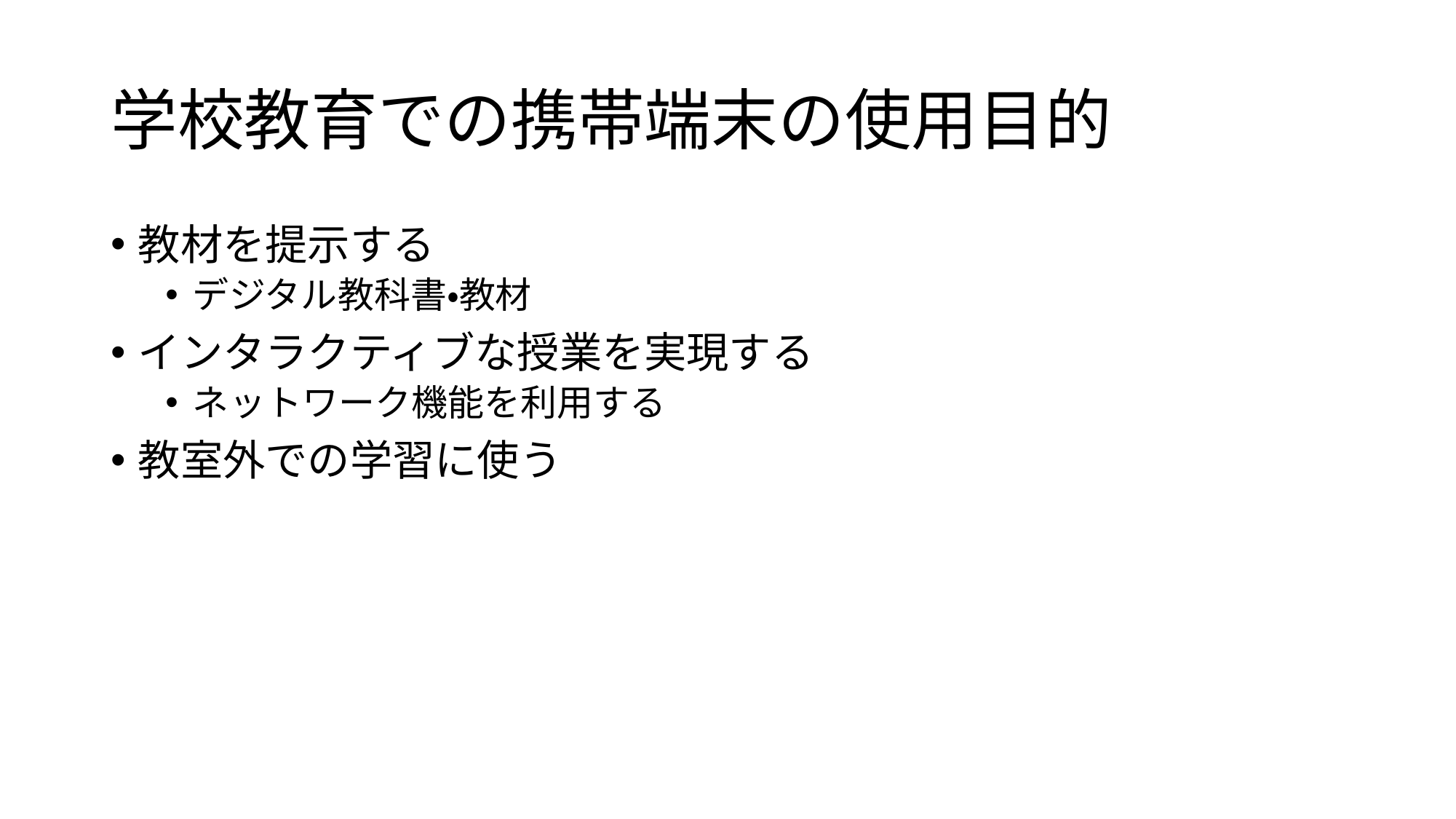

# 学校教育での携帯端末の使用目的
教材を提示する
デジタル教科書・教材
インタラクティブな授業を実現する
ネットワーク機能を利用する
教室外での学習に使う